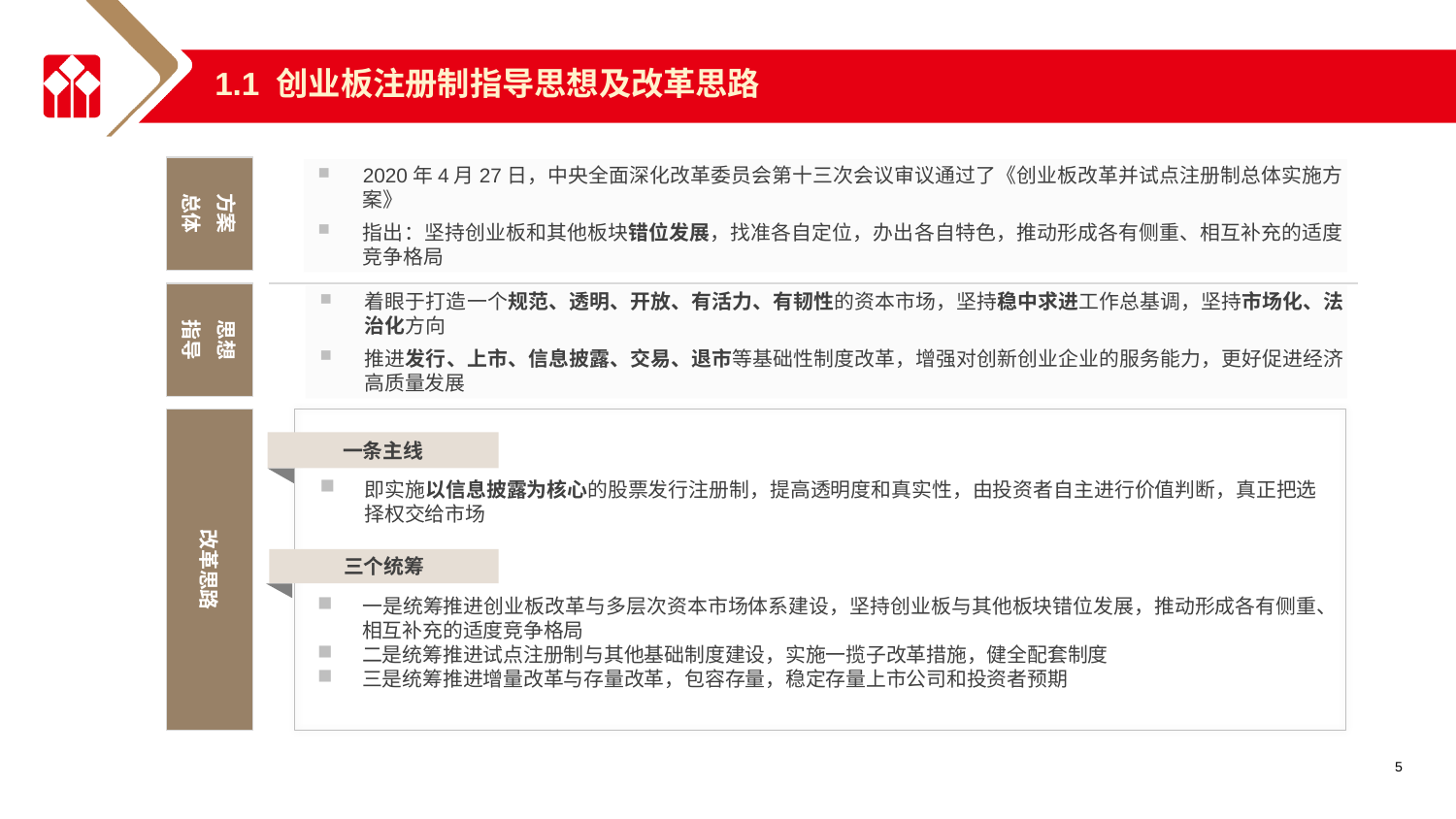

1.1 创业板注册制指导思想及改革思路
方案
总体
2020年4月27日，中央全面深化改革委员会第十三次会议审议通过了《创业板改革并试点注册制总体实施方案》
指出：坚持创业板和其他板块错位发展，找准各自定位，办出各自特色，推动形成各有侧重、相互补充的适度竞争格局
思想
指导
着眼于打造一个规范、透明、开放、有活力、有韧性的资本市场，坚持稳中求进工作总基调，坚持市场化、法治化方向
推进发行、上市、信息披露、交易、退市等基础性制度改革，增强对创新创业企业的服务能力，更好促进经济高质量发展
改革思路

一条主线

即实施以信息披露为核心的股票发行注册制，提高透明度和真实性，由投资者自主进行价值判断，真正把选择权交给市场
三个统筹

一是统筹推进创业板改革与多层次资本市场体系建设，坚持创业板与其他板块错位发展，推动形成各有侧重、相互补充的适度竞争格局
二是统筹推进试点注册制与其他基础制度建设，实施一揽子改革措施，健全配套制度
三是统筹推进增量改革与存量改革，包容存量，稳定存量上市公司和投资者预期